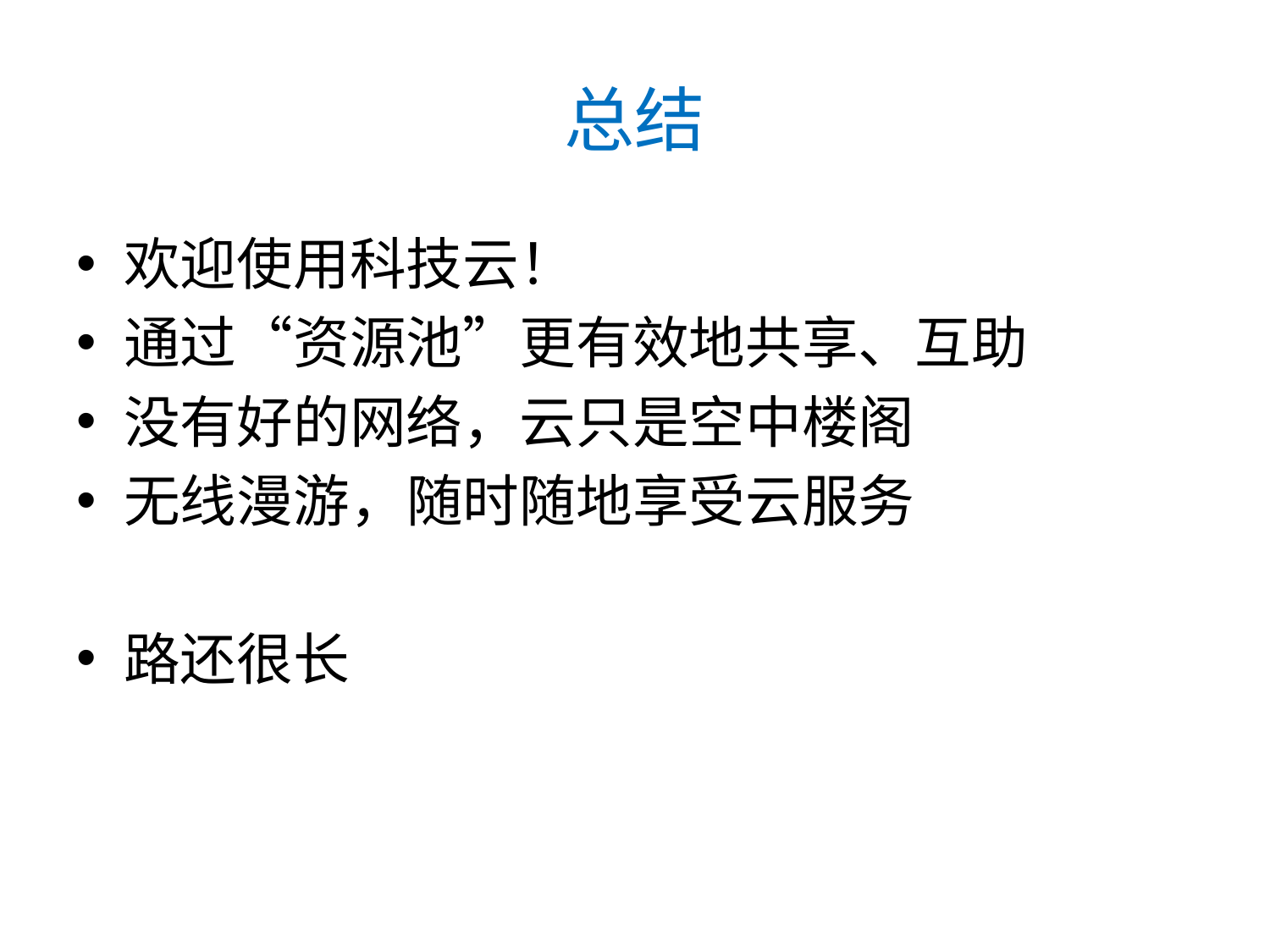

# 总结
欢迎使用科技云！
通过“资源池”更有效地共享、互助
没有好的网络，云只是空中楼阁
无线漫游，随时随地享受云服务

路还很长